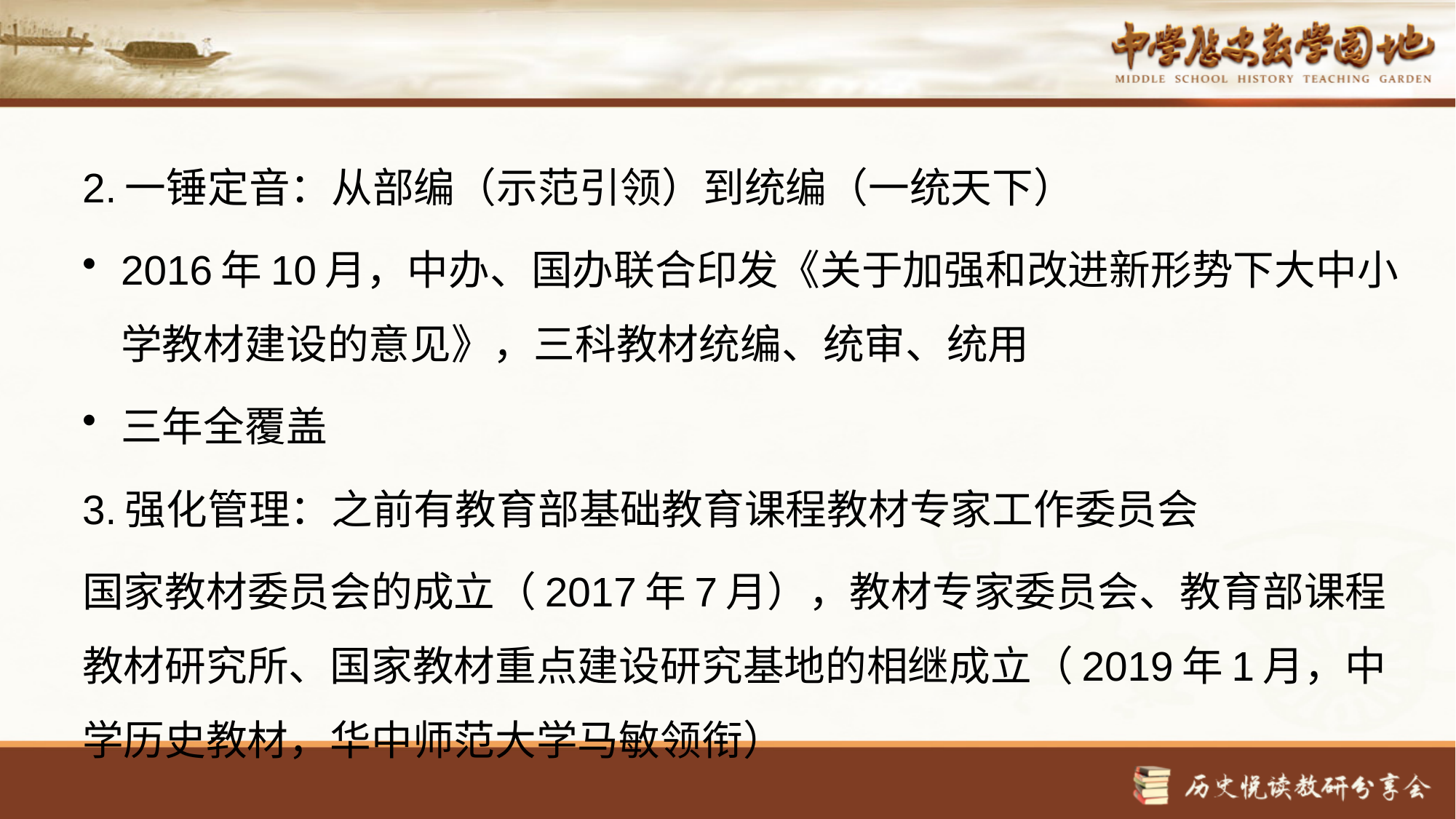

2.一锤定音：从部编（示范引领）到统编（一统天下）
2016年10月，中办、国办联合印发《关于加强和改进新形势下大中小学教材建设的意见》，三科教材统编、统审、统用
三年全覆盖
3.强化管理：之前有教育部基础教育课程教材专家工作委员会
国家教材委员会的成立（2017年7月），教材专家委员会、教育部课程教材研究所、国家教材重点建设研究基地的相继成立（2019年1月，中学历史教材，华中师范大学马敏领衔）